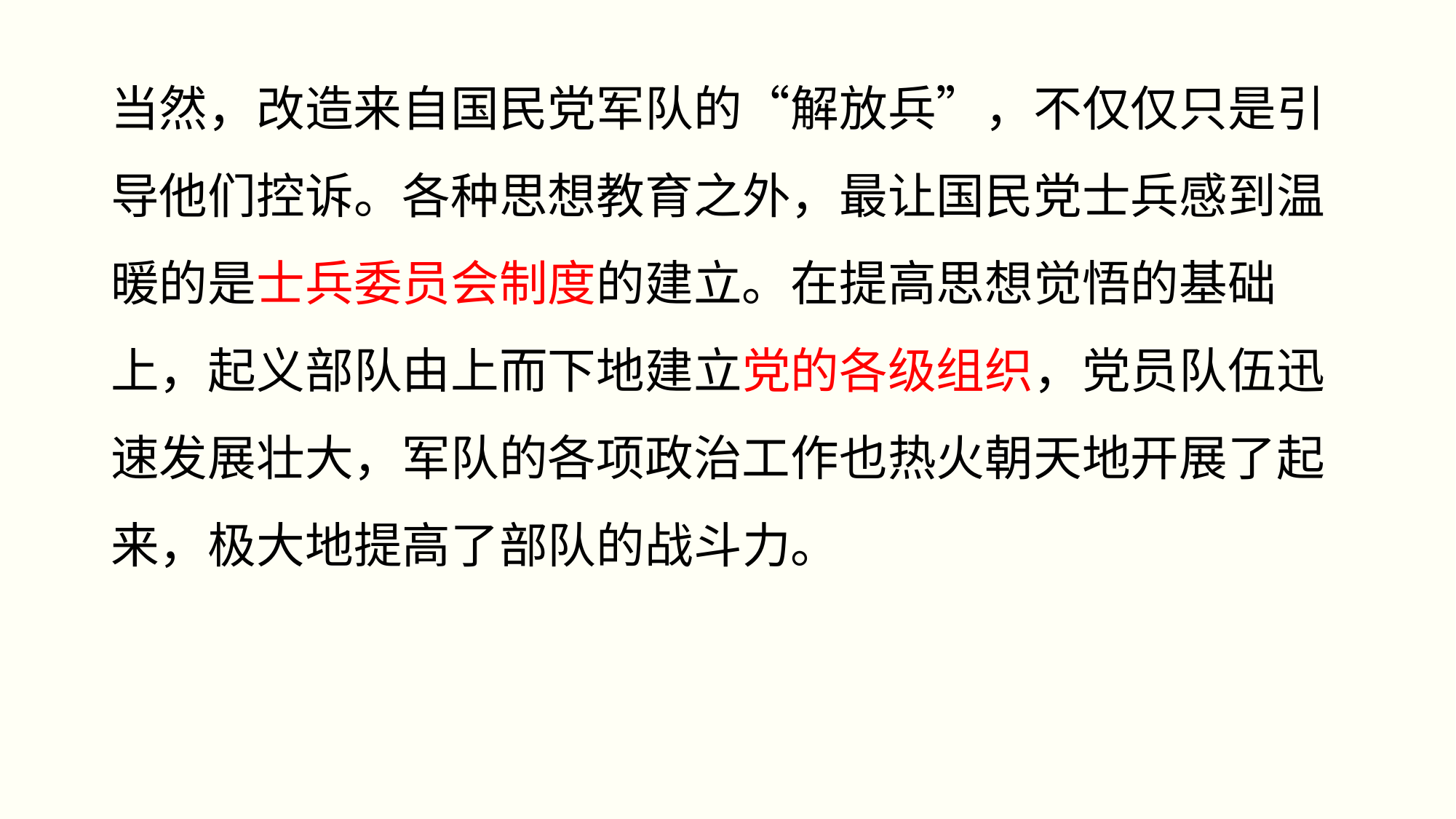

# 当然，改造来自国民党军队的“解放兵”，不仅仅只是引导他们控诉。各种思想教育之外，最让国民党士兵感到温暖的是士兵委员会制度的建立。在提高思想觉悟的基础上，起义部队由上而下地建立党的各级组织，党员队伍迅速发展壮大，军队的各项政治工作也热火朝天地开展了起来，极大地提高了部队的战斗力。